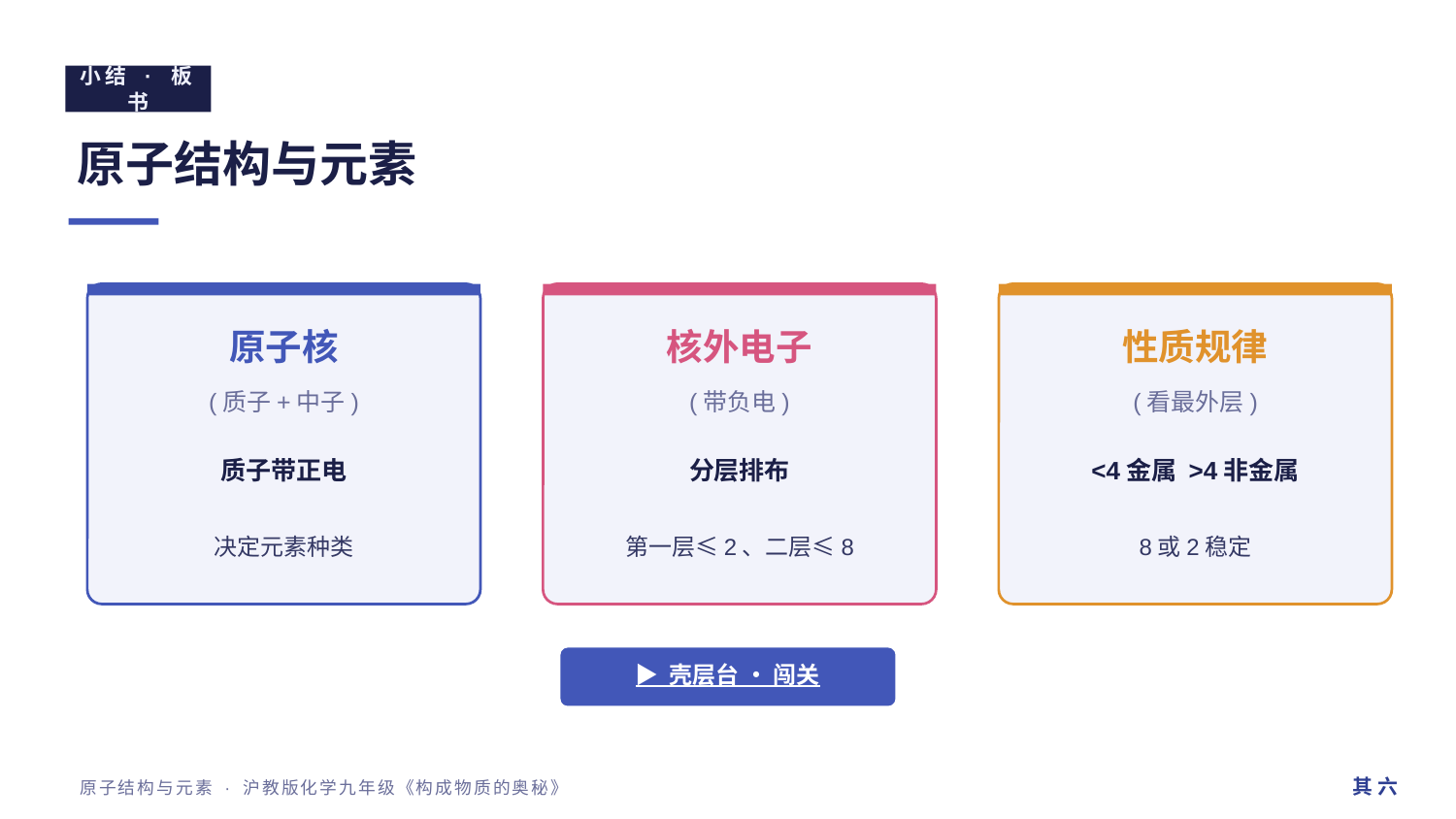

小结 · 板书

原子结构与元素

原子核
核外电子
性质规律
(质子+中子)
(带负电)
(看最外层)
质子带正电
分层排布
<4金属 >4非金属
决定元素种类
第一层≤2、二层≤8
8或2稳定
▶  壳层台 · 闯关

其 六
原子结构与元素 · 沪教版化学九年级《构成物质的奥秘》